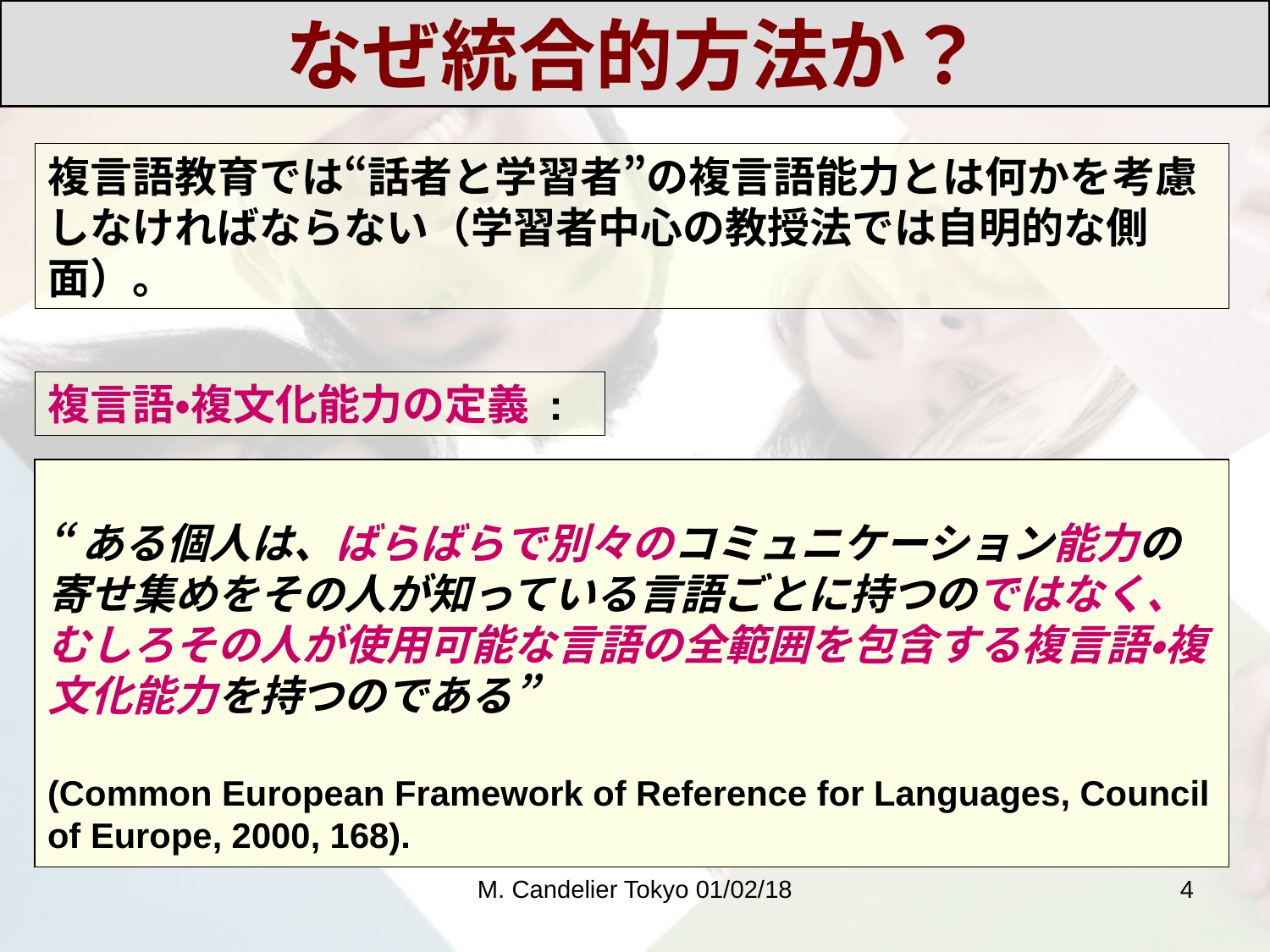

なぜ統合的方法か？
複言語教育では“話者と学習者”の複言語能力とは何かを考慮しなければならない（学習者中心の教授法では自明的な側面）。
複言語・複文化能力の定義 :

“ある個人は、ばらばらで別々のコミュニケーション能力の寄せ集めをその人が知っている言語ごとに持つのではなく、むしろその人が使用可能な言語の全範囲を包含する複言語・複文化能力を持つのである”
(Common European Framework of Reference for Languages, Council of Europe, 2000, 168).
M. Candelier Tokyo 01/02/18
4